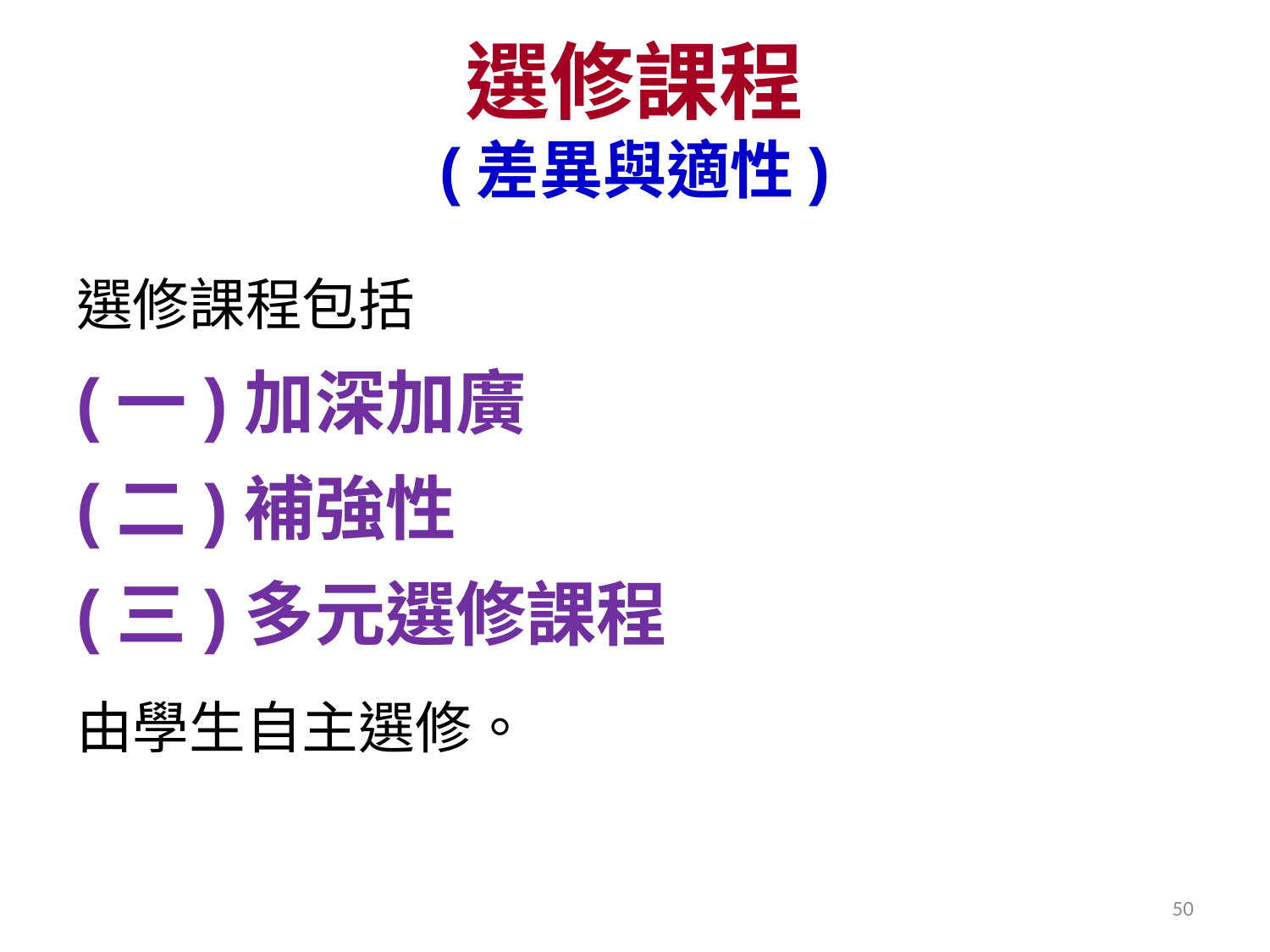

# 選修課程 (差異與適性)
選修課程包括
(一)加深加廣
(二)補強性
(三)多元選修課程
由學生自主選修。
50